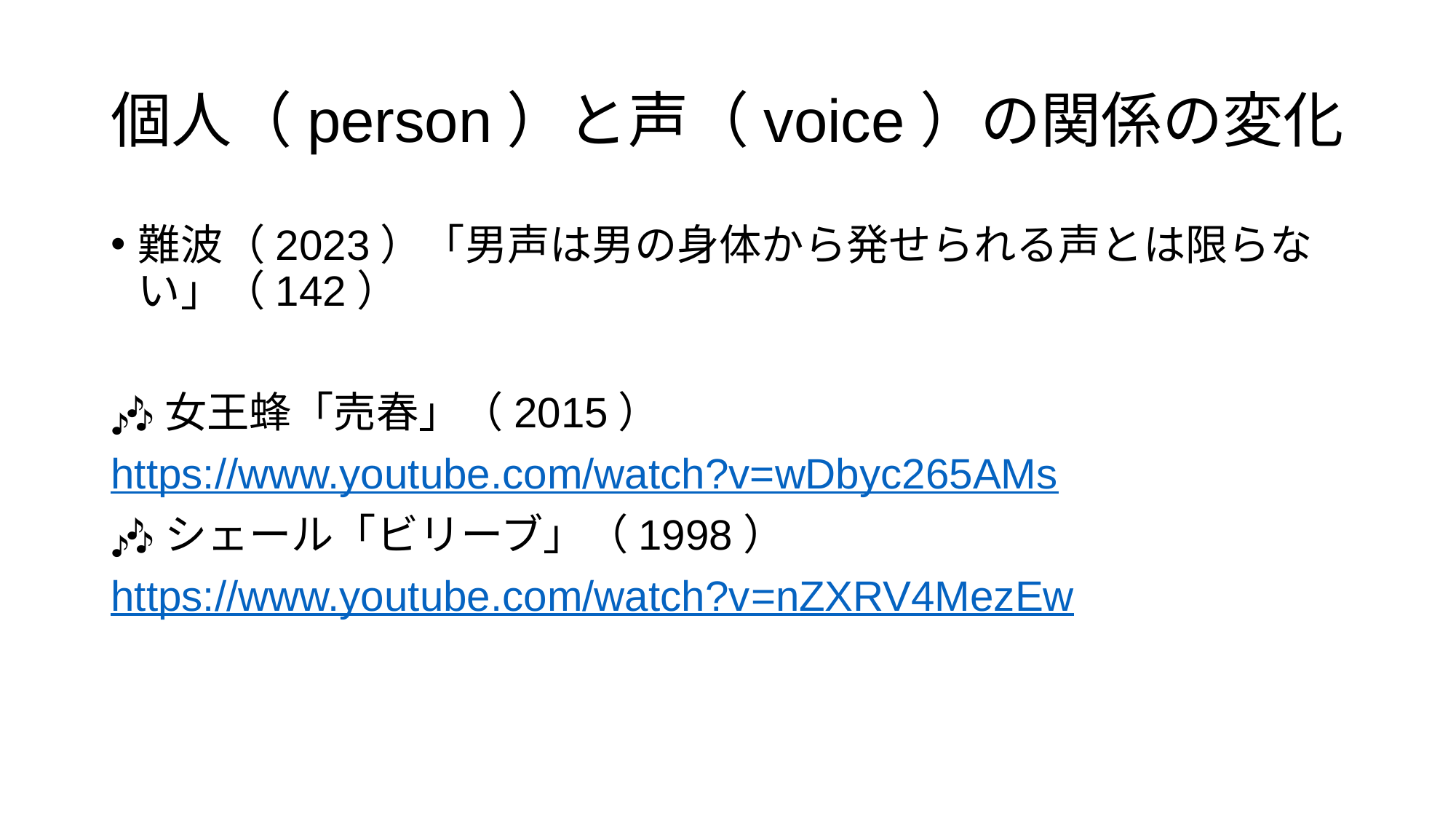

# 個人（person）と声（voice）の関係の変化
難波（2023）「男声は男の身体から発せられる声とは限らない」（142）

🎶女王蜂「売春」（2015）
https://www.youtube.com/watch?v=wDbyc265AMs
🎶シェール「ビリーブ」（1998）
https://www.youtube.com/watch?v=nZXRV4MezEw